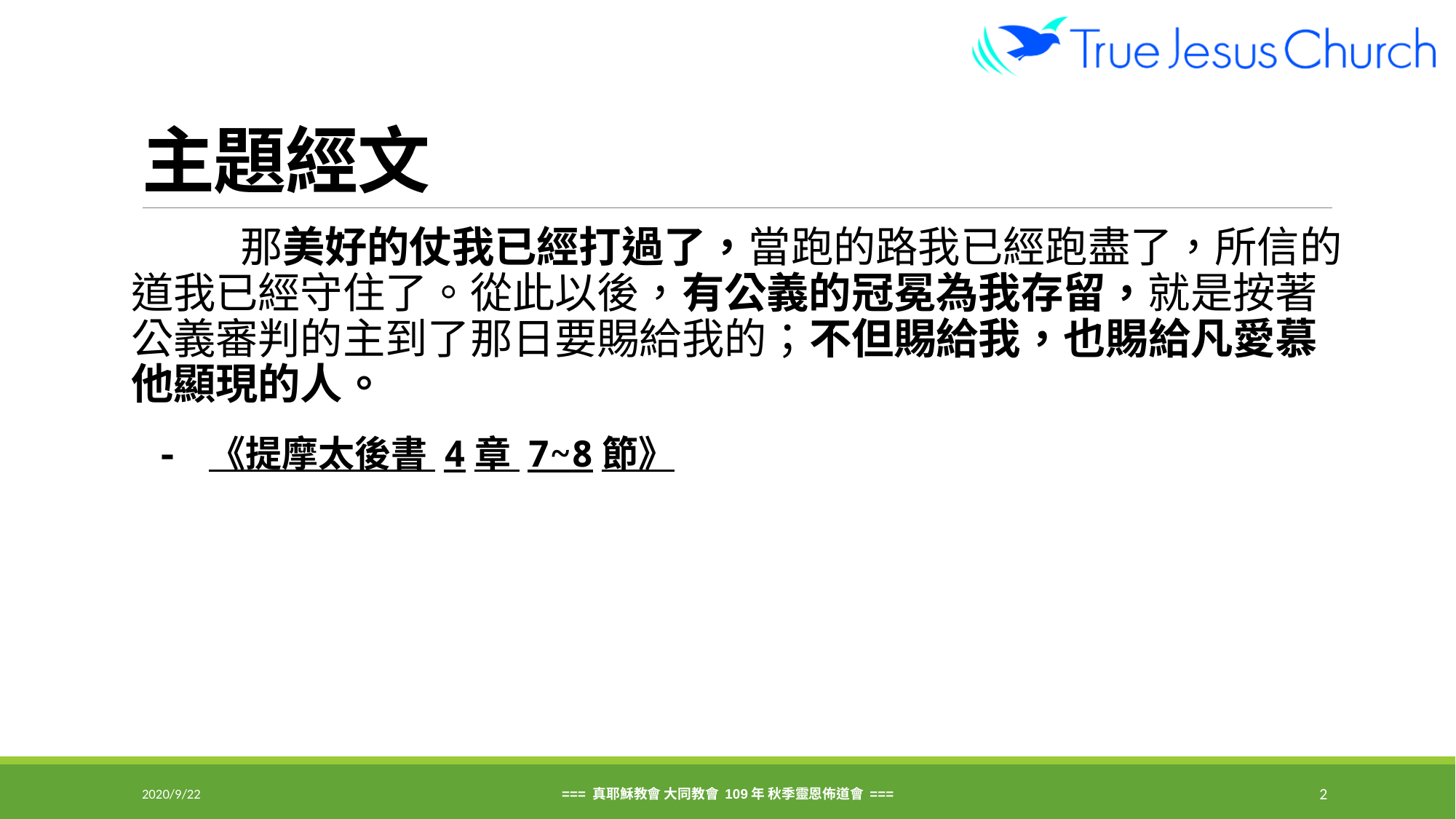

# 主題經文
	那美好的仗我已經打過了，當跑的路我已經跑盡了，所信的道我已經守住了。從此以後，有公義的冠冕為我存留，就是按著公義審判的主到了那日要賜給我的；不但賜給我，也賜給凡愛慕他顯現的人。
 - 《提摩太後書 4章 7~8節》
2020/9/22
=== 真耶穌教會 大同教會 109年 秋季靈恩佈道會 ===
2